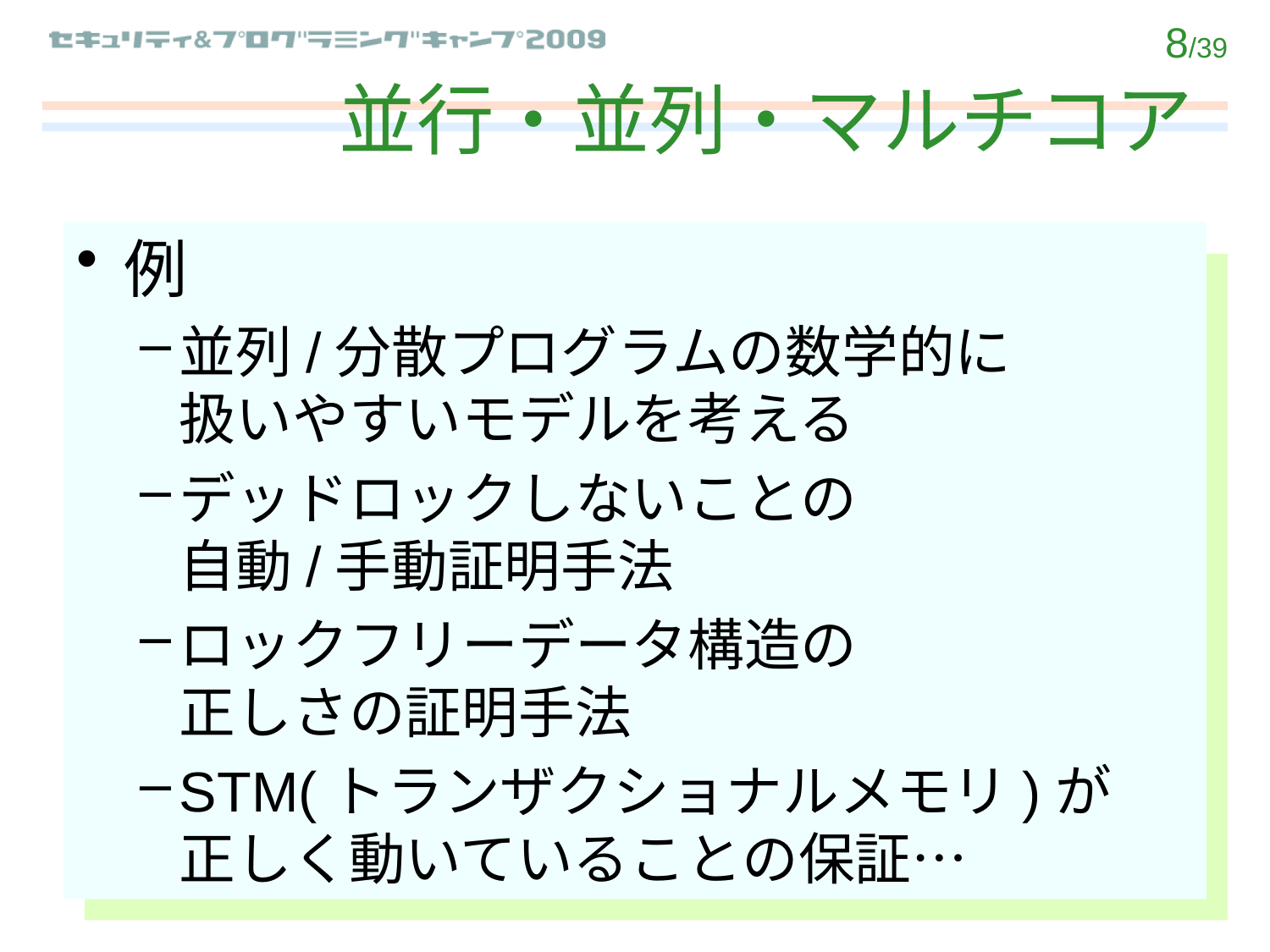

# 並行・並列・マルチコア
例
並列/分散プログラムの数学的に
扱いやすいモデルを考える
デッドロックしないことの
自動/手動証明手法
ロックフリーデータ構造の
正しさの証明手法
STM(トランザクショナルメモリ)が
正しく動いていることの保証…